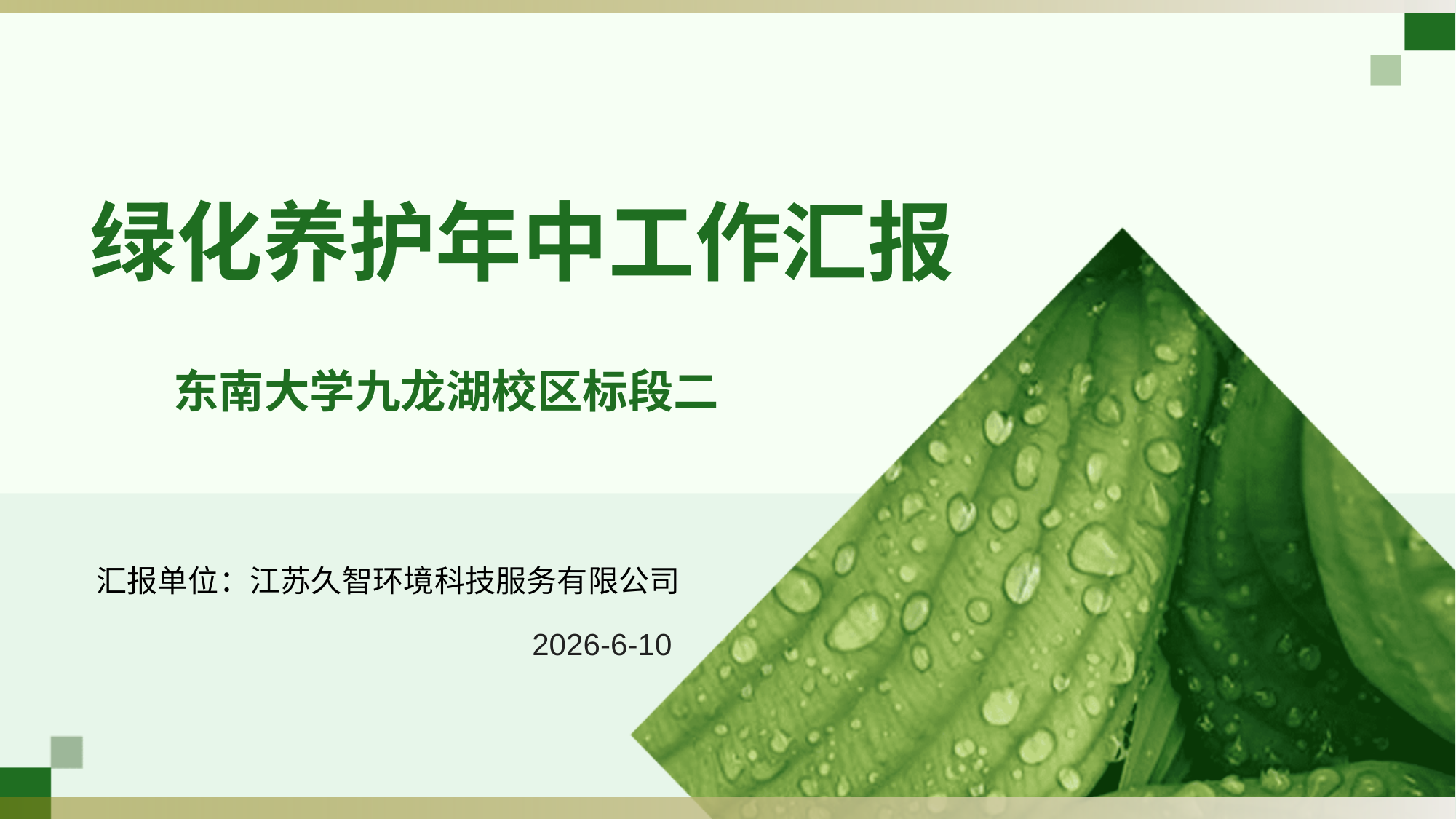

绿化养护年中工作汇报

       东南大学九龙湖校区标段二
汇报单位：江苏久智环境科技服务有限公司
2026-6-10